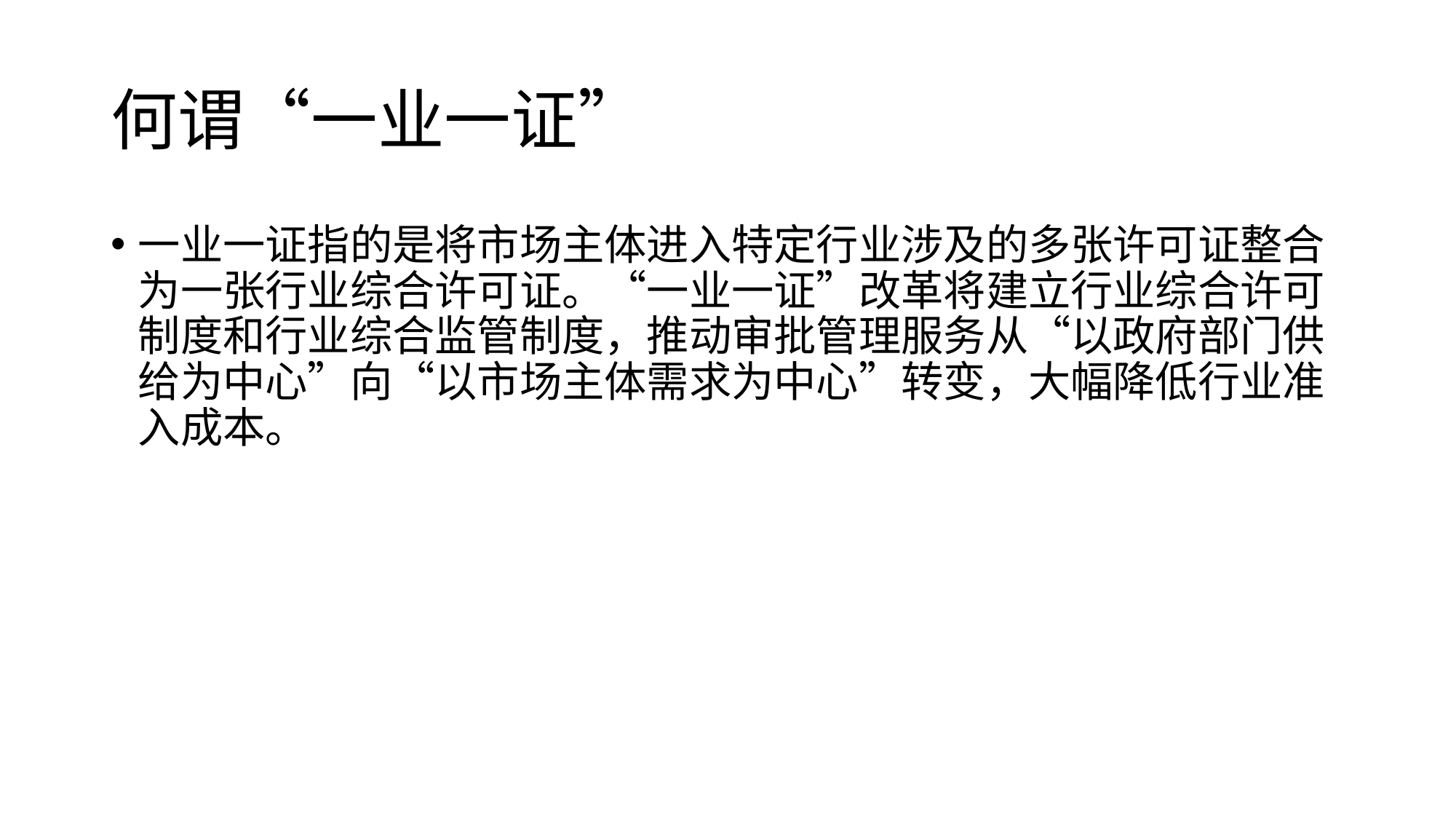

# 何谓“一业一证”
一业一证指的是将市场主体进入特定行业涉及的多张许可证整合为一张行业综合许可证。“一业一证”改革将建立行业综合许可制度和行业综合监管制度，推动审批管理服务从“以政府部门供给为中心”向“以市场主体需求为中心”转变，大幅降低行业准入成本。